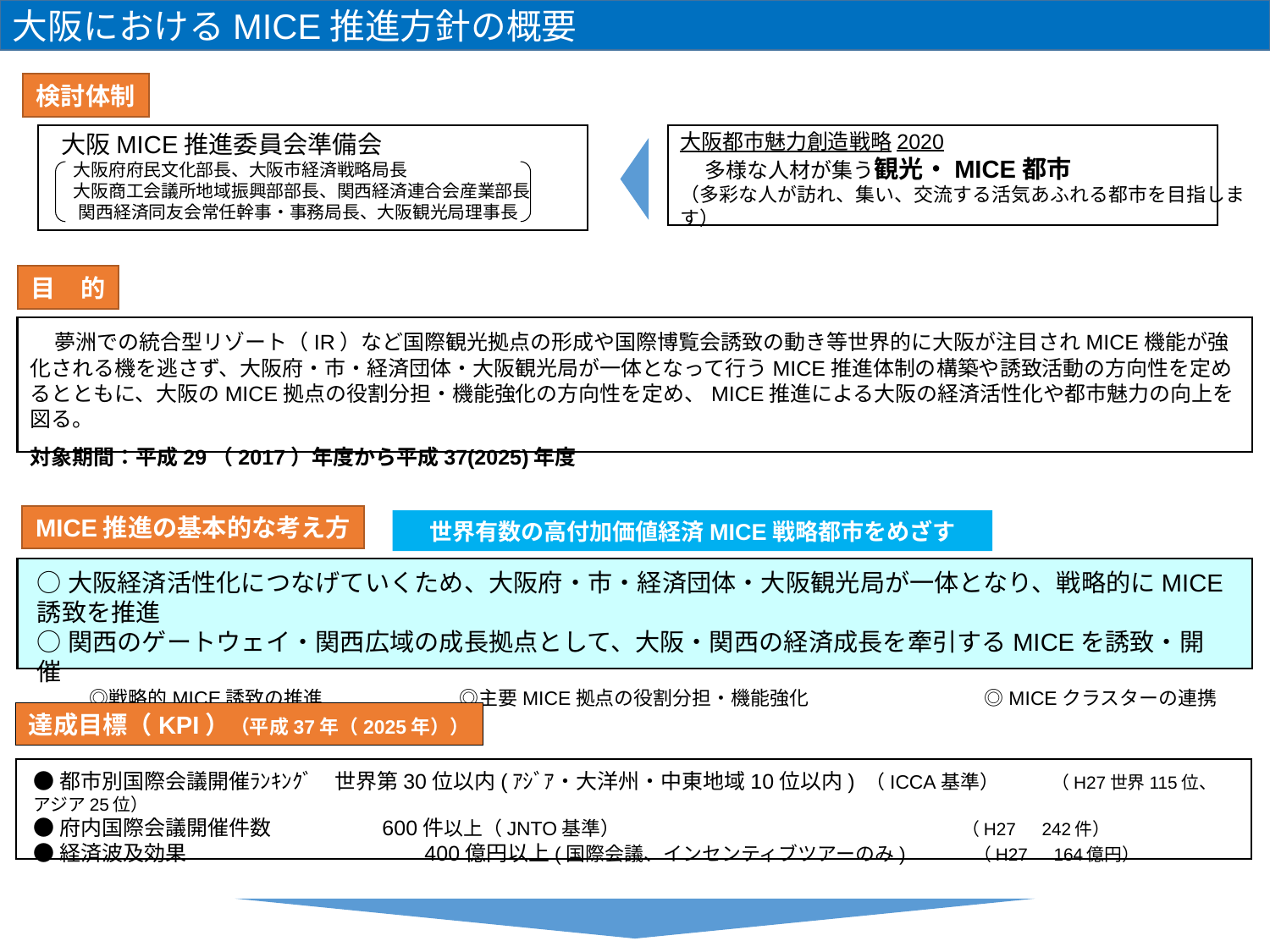

大阪におけるMICE推進方針の概要
検討体制
大阪MICE推進委員会準備会
  大阪府府民文化部長、大阪市経済戦略局長
  大阪商工会議所地域振興部部長、関西経済連合会産業部長
　関西経済同友会常任幹事・事務局長、大阪観光局理事長

大阪都市魅力創造戦略2020
　多様な人材が集う観光・MICE都市
（多彩な人が訪れ、集い、交流する活気あふれる都市を目指します）

目　的

　夢洲での統合型リゾート（IR）など国際観光拠点の形成や国際博覧会誘致の動き等世界的に大阪が注目されMICE機能が強化される機を逃さず、大阪府・市・経済団体・大阪観光局が一体となって行うMICE推進体制の構築や誘致活動の方向性を定めるとともに、大阪のMICE拠点の役割分担・機能強化の方向性を定め、MICE推進による大阪の経済活性化や都市魅力の向上を図る。
対象期間：平成29（2017）年度から平成37(2025)年度
MICE推進の基本的な考え方
世界有数の高付加価値経済MICE戦略都市をめざす

○大阪経済活性化につなげていくため、大阪府・市・経済団体・大阪観光局が一体となり、戦略的にMICE誘致を推進
○関西のゲートウェイ・関西広域の成長拠点として、大阪・関西の経済成長を牽引するMICEを誘致・開催
  　　◎戦略的MICE誘致の推進　　　　　　　◎主要MICE拠点の役割分担・機能強化　　　　　　　　　◎MICEクラスターの連携
達成目標（KPI）（平成37年（2025年））

●都市別国際会議開催ﾗﾝｷﾝｸﾞ　世界第30位以内(ｱｼﾞｱ・大洋州・中東地域10位以内) （ICCA基準）　　　（H27世界115位、アジア25位）
●府内国際会議開催件数　　　　　600件以上（JNTO基準） 　　　　　　　　　　　　　　　　（H27　242件）
●経済波及効果　　　　　　　　　　　400億円以上(国際会議、インセンティブツアーのみ)　　　（H27　164億円）